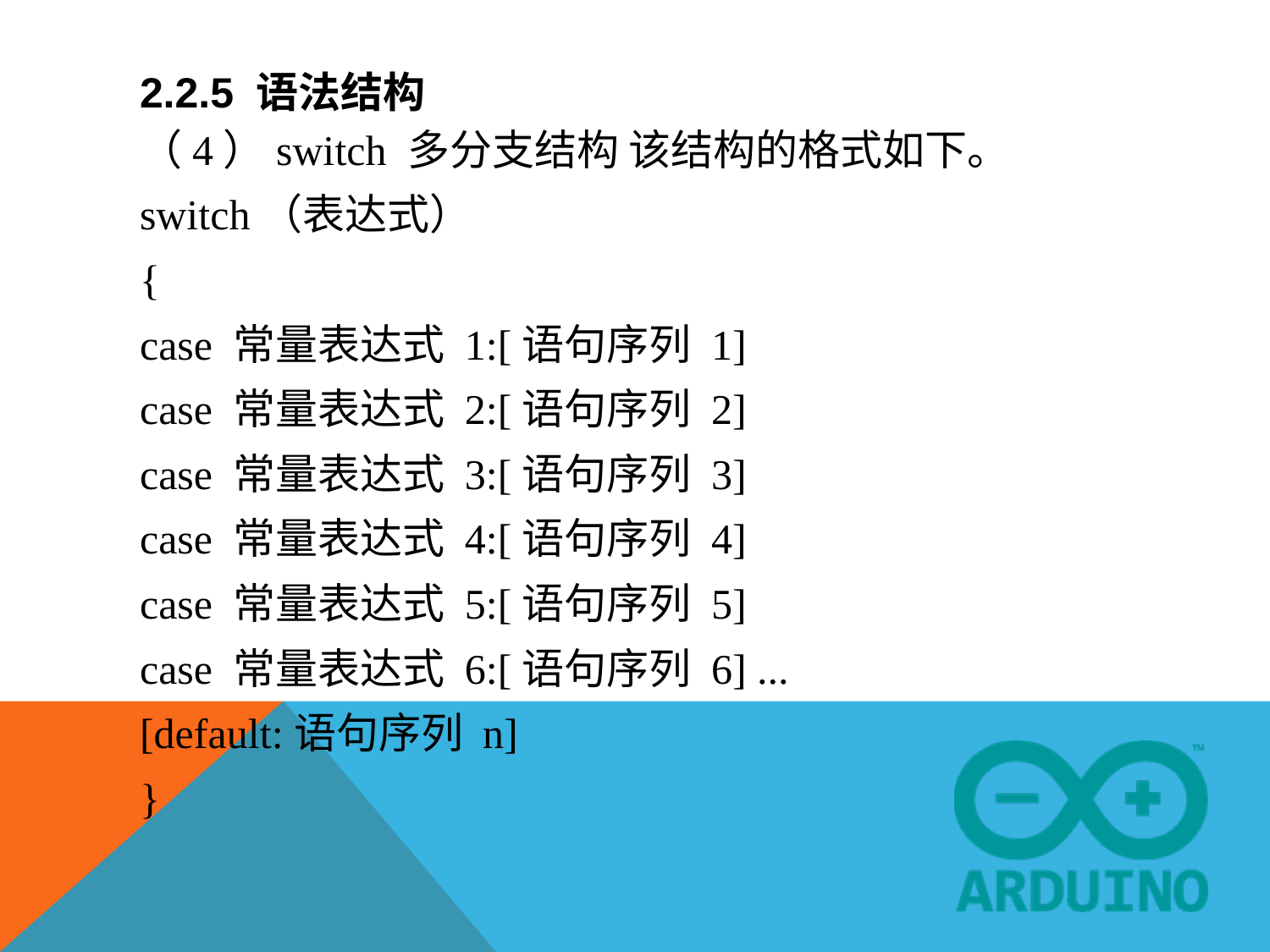

# 2.2.5 语法结构
（4）switch 多分支结构 该结构的格式如下。
switch（表达式）
{
case 常量表达式 1:[语句序列 1]
case 常量表达式 2:[语句序列 2]
case 常量表达式 3:[语句序列 3]
case 常量表达式 4:[语句序列 4]
case 常量表达式 5:[语句序列 5]
case 常量表达式 6:[语句序列 6] ...
[default:语句序列 n]
}